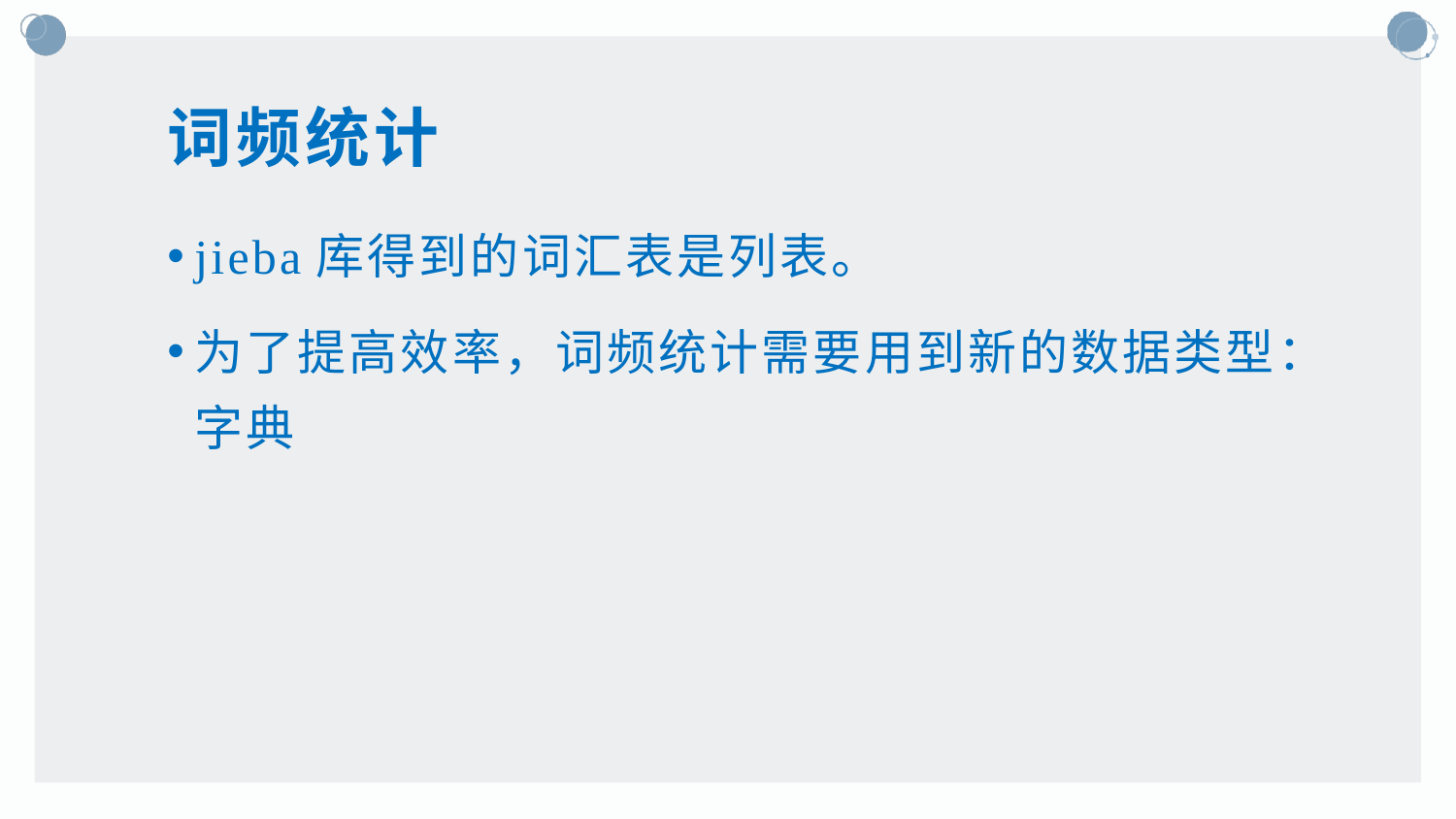

# 词频统计
jieba库得到的词汇表是列表。
为了提高效率，词频统计需要用到新的数据类型：字典